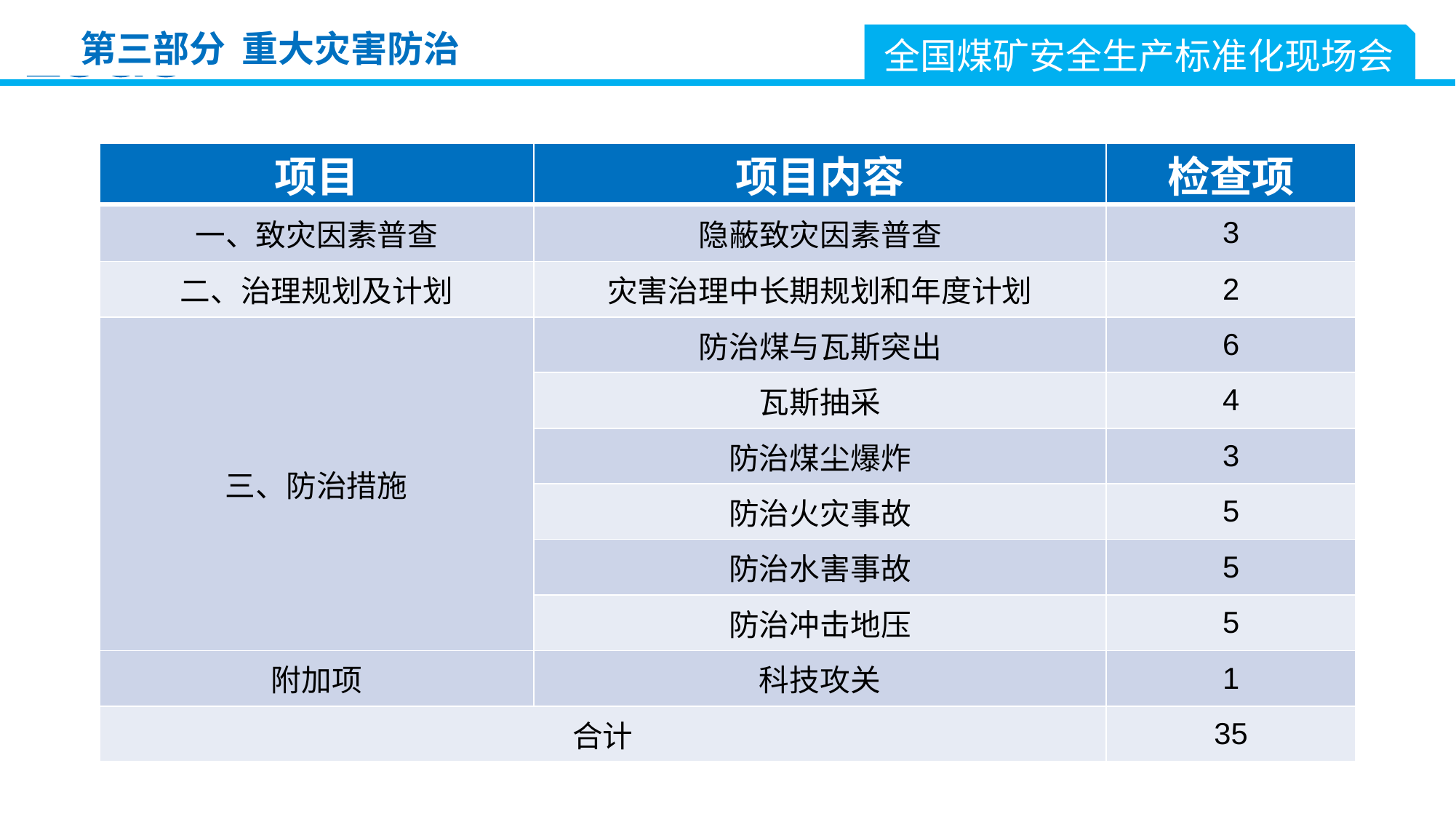

全国煤矿安全生产标准化现场会
第三部分  重大灾害防治
| 项目 | 项目内容 | 检查项 |
| --- | --- | --- |
| 一、致灾因素普查 | 隐蔽致灾因素普查 | 3 |
| 二、治理规划及计划 | 灾害治理中长期规划和年度计划 | 2 |
| 三、防治措施 | 防治煤与瓦斯突出 | 6 |
|  | 瓦斯抽采 | 4 |
|  | 防治煤尘爆炸 | 3 |
|  | 防治火灾事故 | 5 |
|  | 防治水害事故 | 5 |
|  | 防治冲击地压 | 5 |
| 附加项 | 科技攻关 | 1 |
| 合计 |  | 35 |